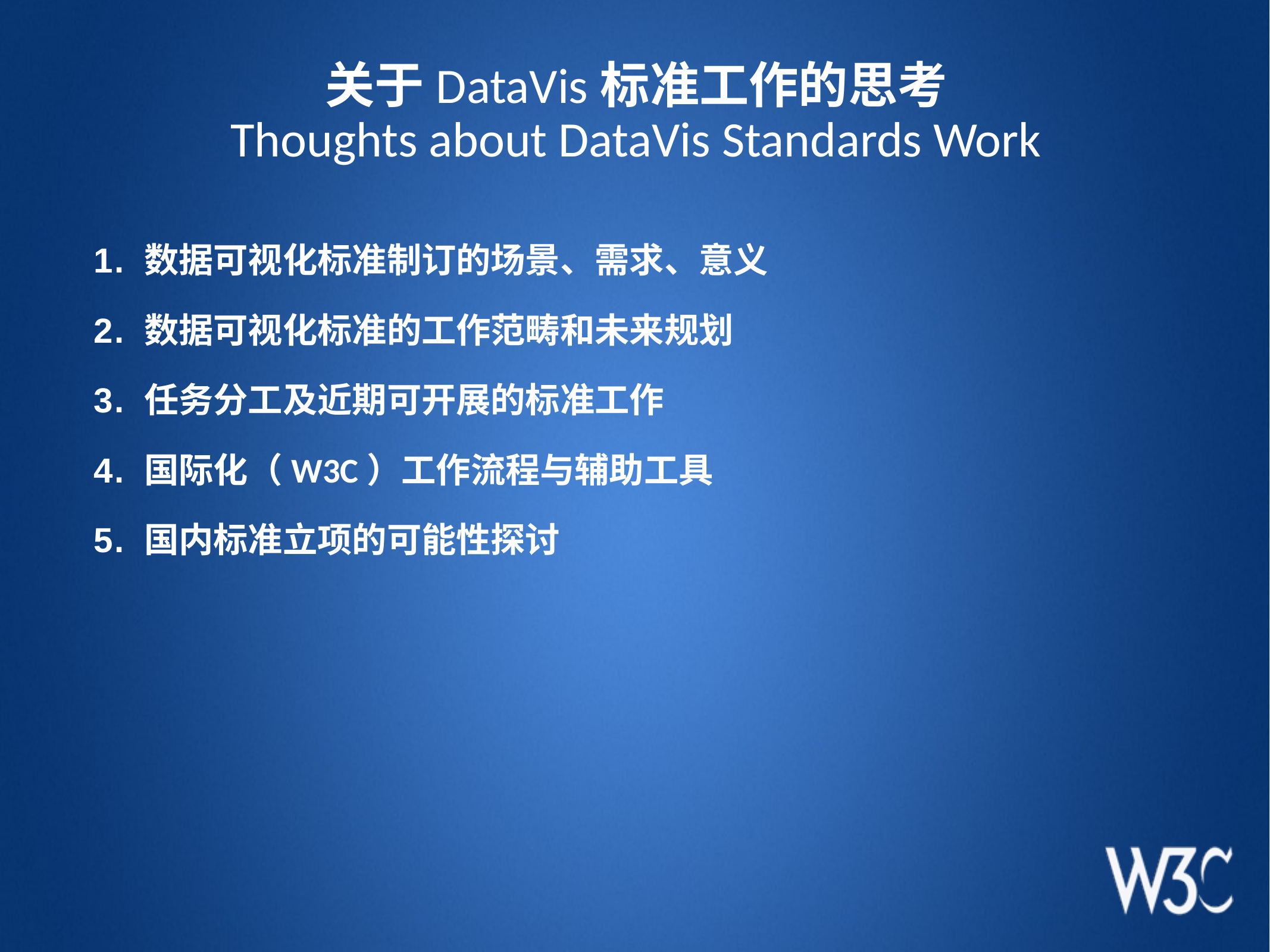

# 关于DataVis标准工作的思考 Thoughts about DataVis Standards Work
数据可视化标准制订的场景、需求、意义
数据可视化标准的工作范畴和未来规划
任务分工及近期可开展的标准工作
国际化（W3C）工作流程与辅助工具
国内标准立项的可能性探讨